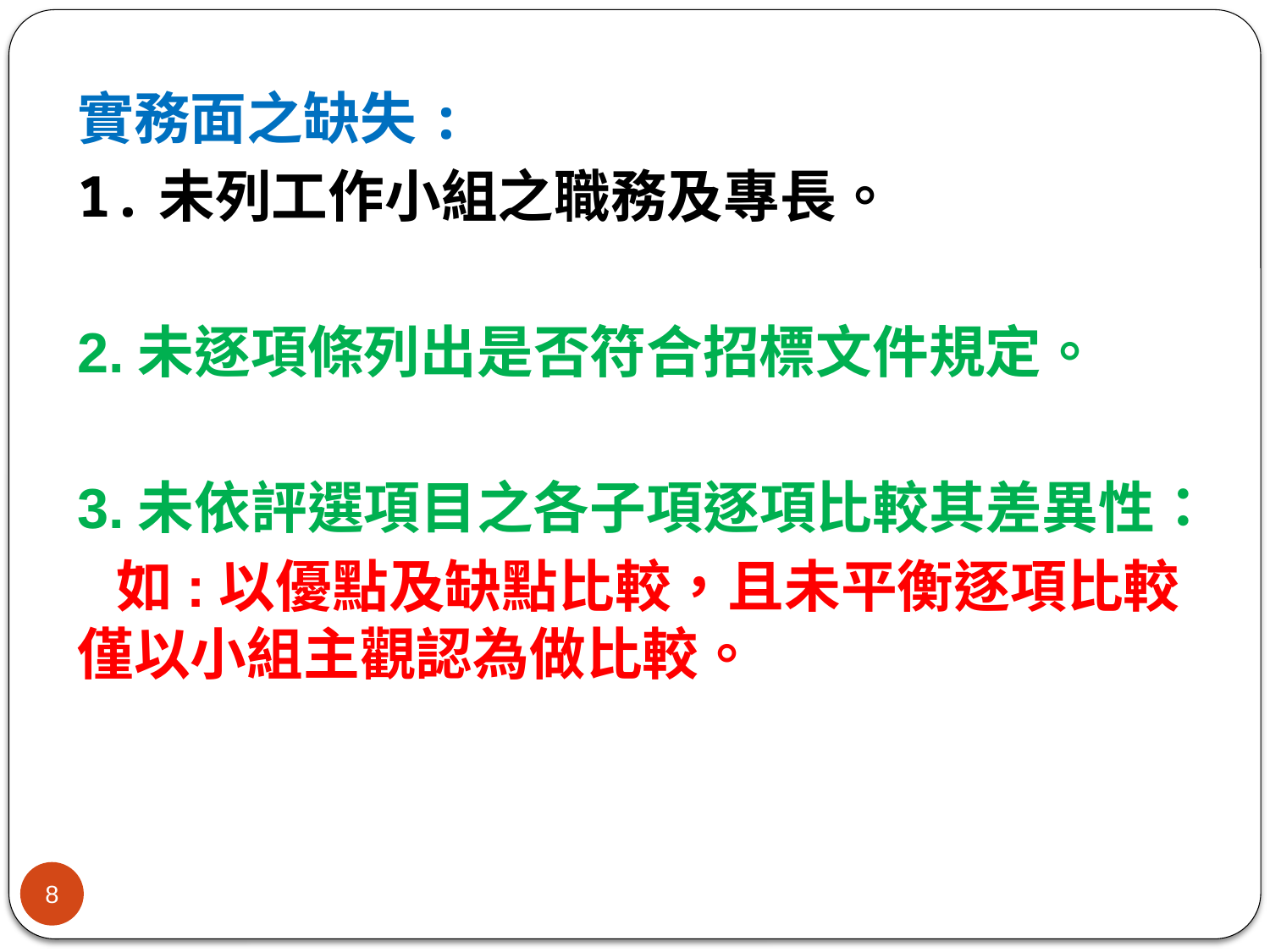

實務面之缺失:
1.未列工作小組之職務及專長。

2.未逐項條列出是否符合招標文件規定。

3.未依評選項目之各子項逐項比較其差異性：
  如:以優點及缺點比較，且未平衡逐項比較僅以小組主觀認為做比較。
8